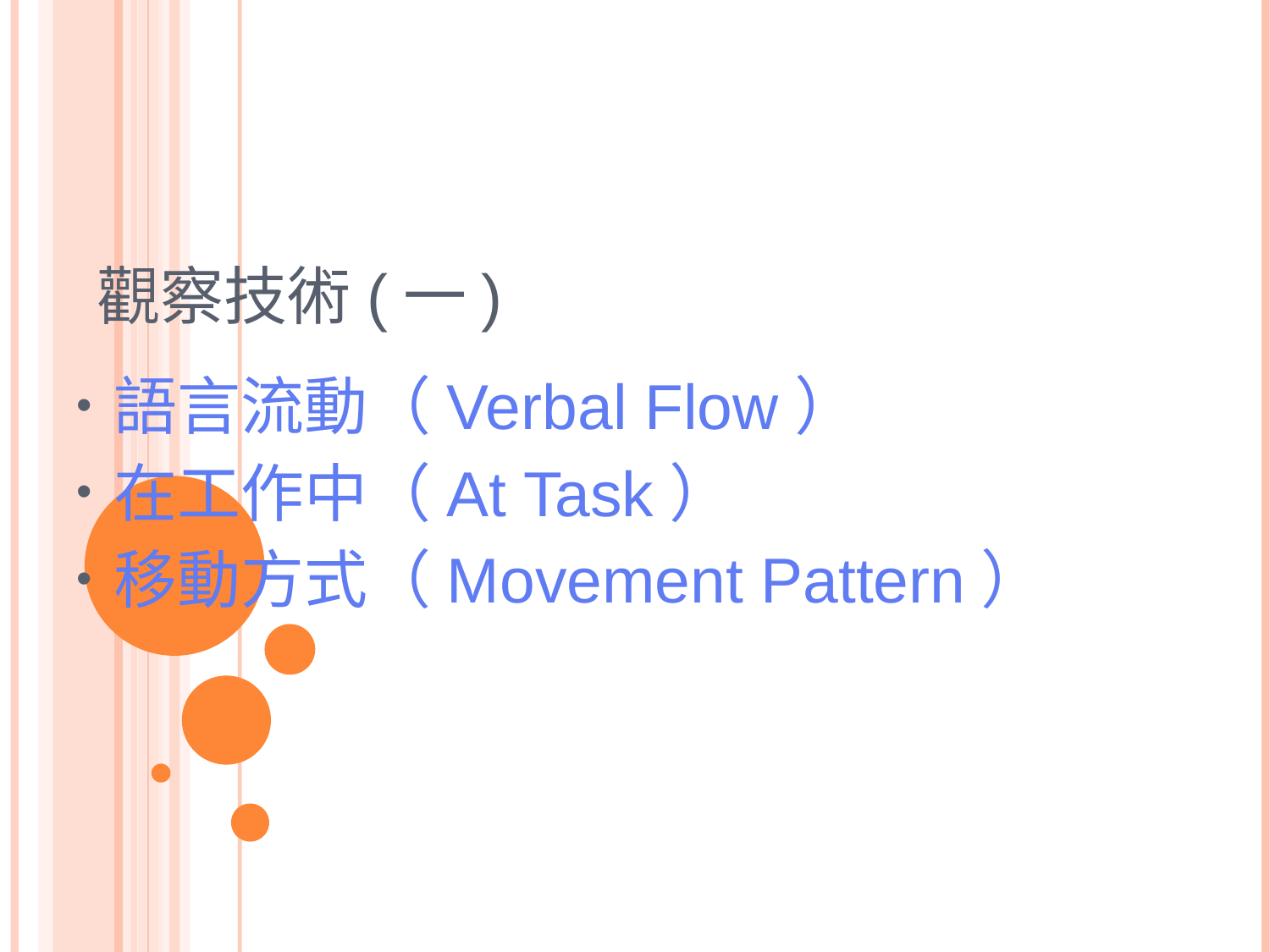

# 觀察技術(一)
語言流動（Verbal Flow）
在工作中（At Task）
移動方式（Movement Pattern）